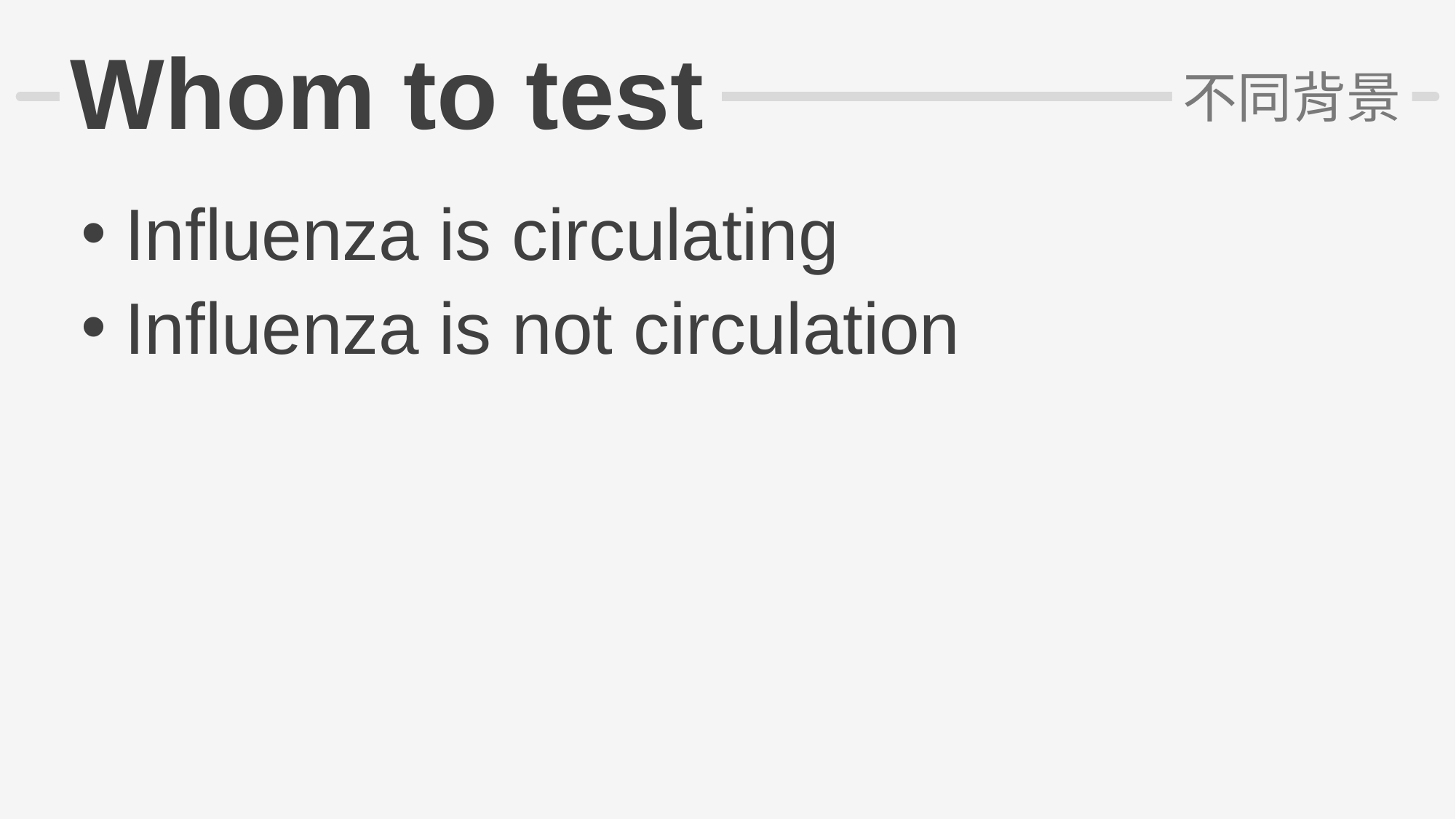

# Whom to test
不同背景
Influenza is circulating
Influenza is not circulation